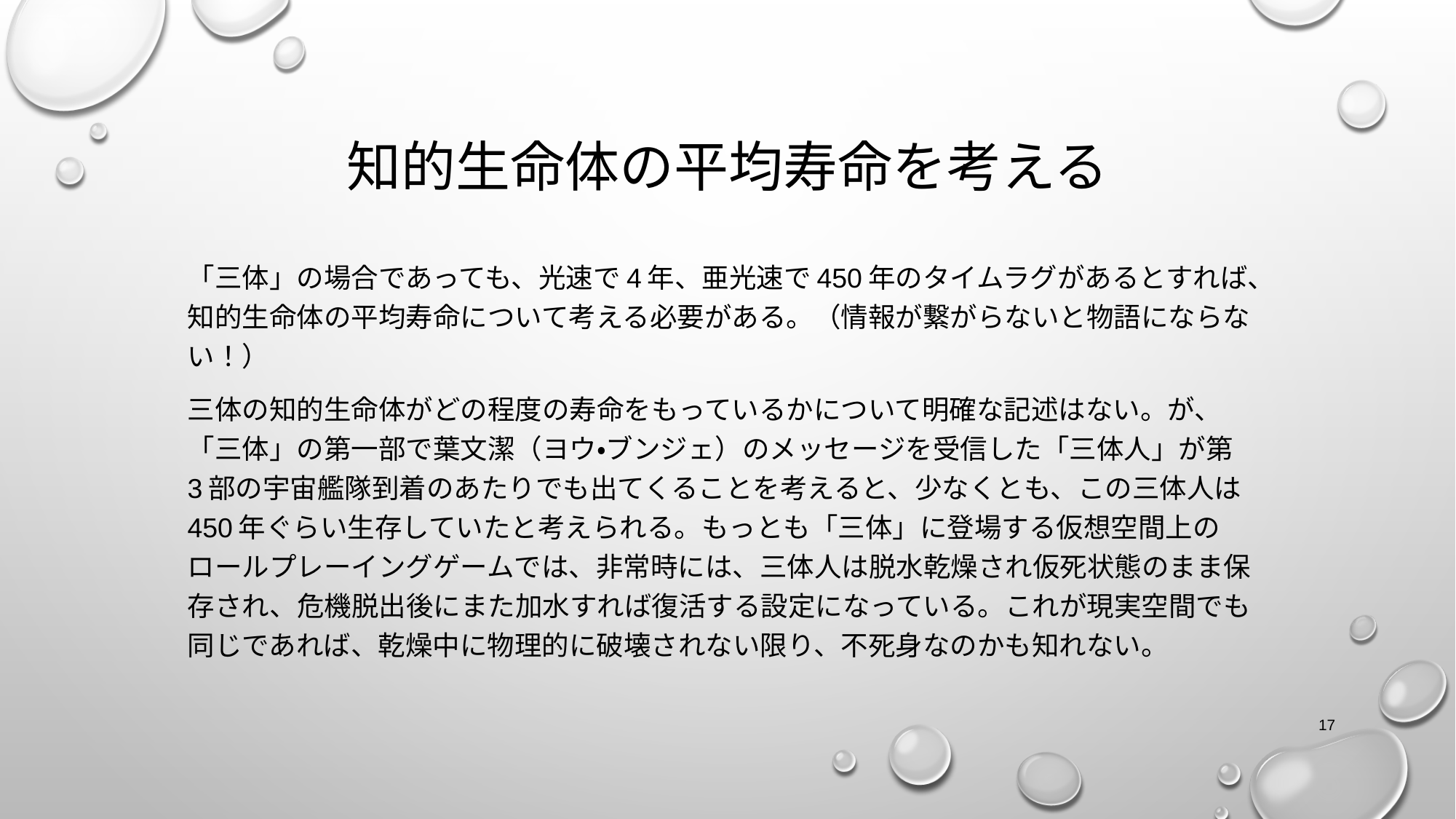

# 知的生命体の平均寿命を考える
「三体」の場合であっても、光速で4年、亜光速で450年のタイムラグがあるとすれば、知的生命体の平均寿命について考える必要がある。（情報が繋がらないと物語にならない！）
三体の知的生命体がどの程度の寿命をもっているかについて明確な記述はない。が、「三体」の第一部で葉文潔（ヨウ・ブンジェ）のメッセージを受信した「三体人」が第3部の宇宙艦隊到着のあたりでも出てくることを考えると、少なくとも、この三体人は450年ぐらい生存していたと考えられる。もっとも「三体」に登場する仮想空間上のロールプレーイングゲームでは、非常時には、三体人は脱水乾燥され仮死状態のまま保存され、危機脱出後にまた加水すれば復活する設定になっている。これが現実空間でも同じであれば、乾燥中に物理的に破壊されない限り、不死身なのかも知れない。

17